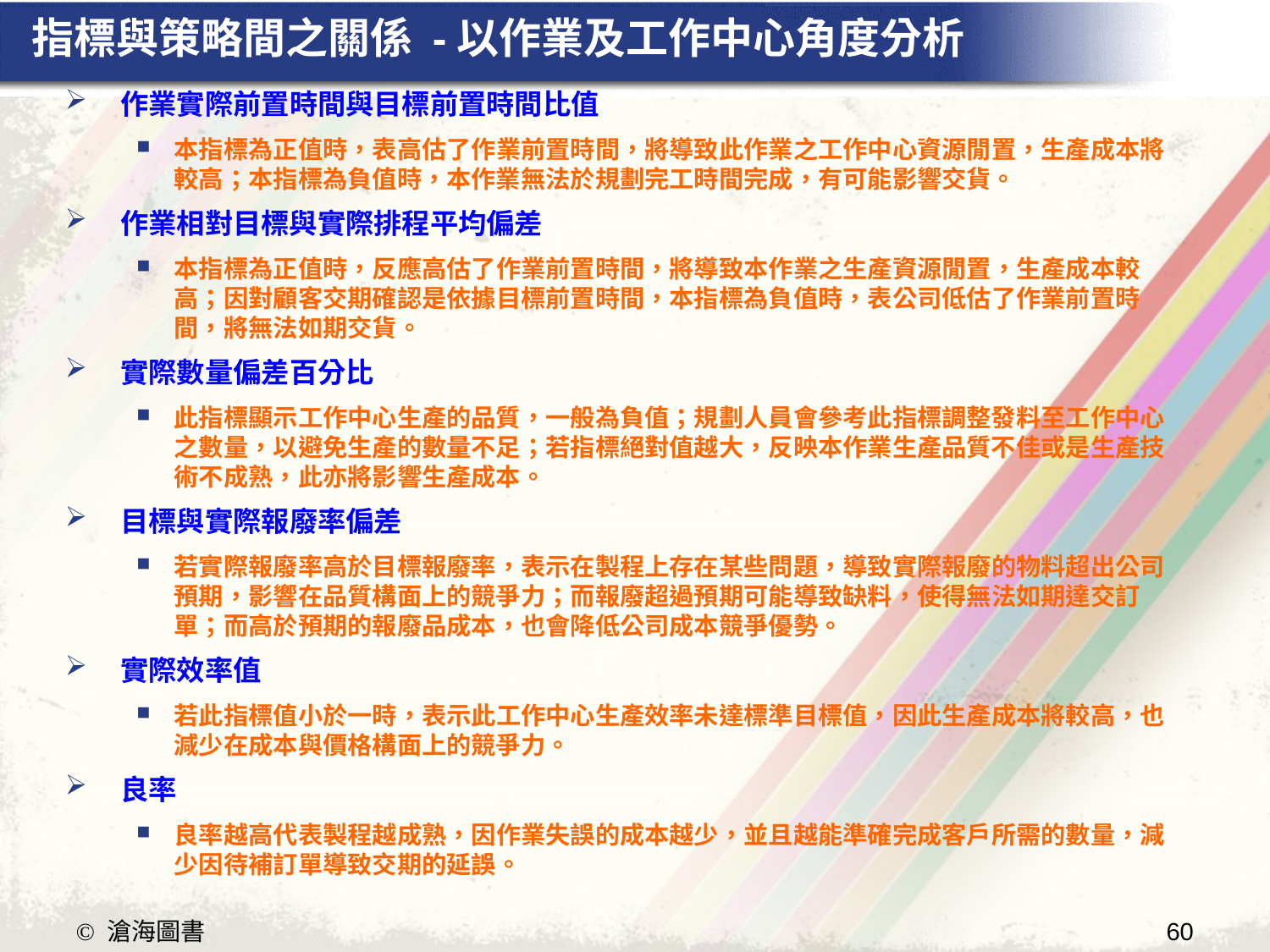

# 指標與策略間之關係 -以作業及工作中心角度分析
作業實際前置時間與目標前置時間比值
本指標為正值時，表高估了作業前置時間，將導致此作業之工作中心資源閒置，生產成本將較高；本指標為負值時，本作業無法於規劃完工時間完成，有可能影響交貨。
作業相對目標與實際排程平均偏差
本指標為正值時，反應高估了作業前置時間，將導致本作業之生產資源閒置，生產成本較高；因對顧客交期確認是依據目標前置時間，本指標為負值時，表公司低估了作業前置時間，將無法如期交貨。
實際數量偏差百分比
此指標顯示工作中心生產的品質，一般為負值；規劃人員會參考此指標調整發料至工作中心之數量，以避免生產的數量不足；若指標絕對值越大，反映本作業生產品質不佳或是生產技術不成熟，此亦將影響生產成本。
目標與實際報廢率偏差
若實際報廢率高於目標報廢率，表示在製程上存在某些問題，導致實際報廢的物料超出公司預期，影響在品質構面上的競爭力；而報廢超過預期可能導致缺料，使得無法如期達交訂單；而高於預期的報廢品成本，也會降低公司成本競爭優勢。
實際效率值
若此指標值小於一時，表示此工作中心生產效率未達標準目標值，因此生產成本將較高，也減少在成本與價格構面上的競爭力。
良率
良率越高代表製程越成熟，因作業失誤的成本越少，並且越能準確完成客戶所需的數量，減少因待補訂單導致交期的延誤。
60